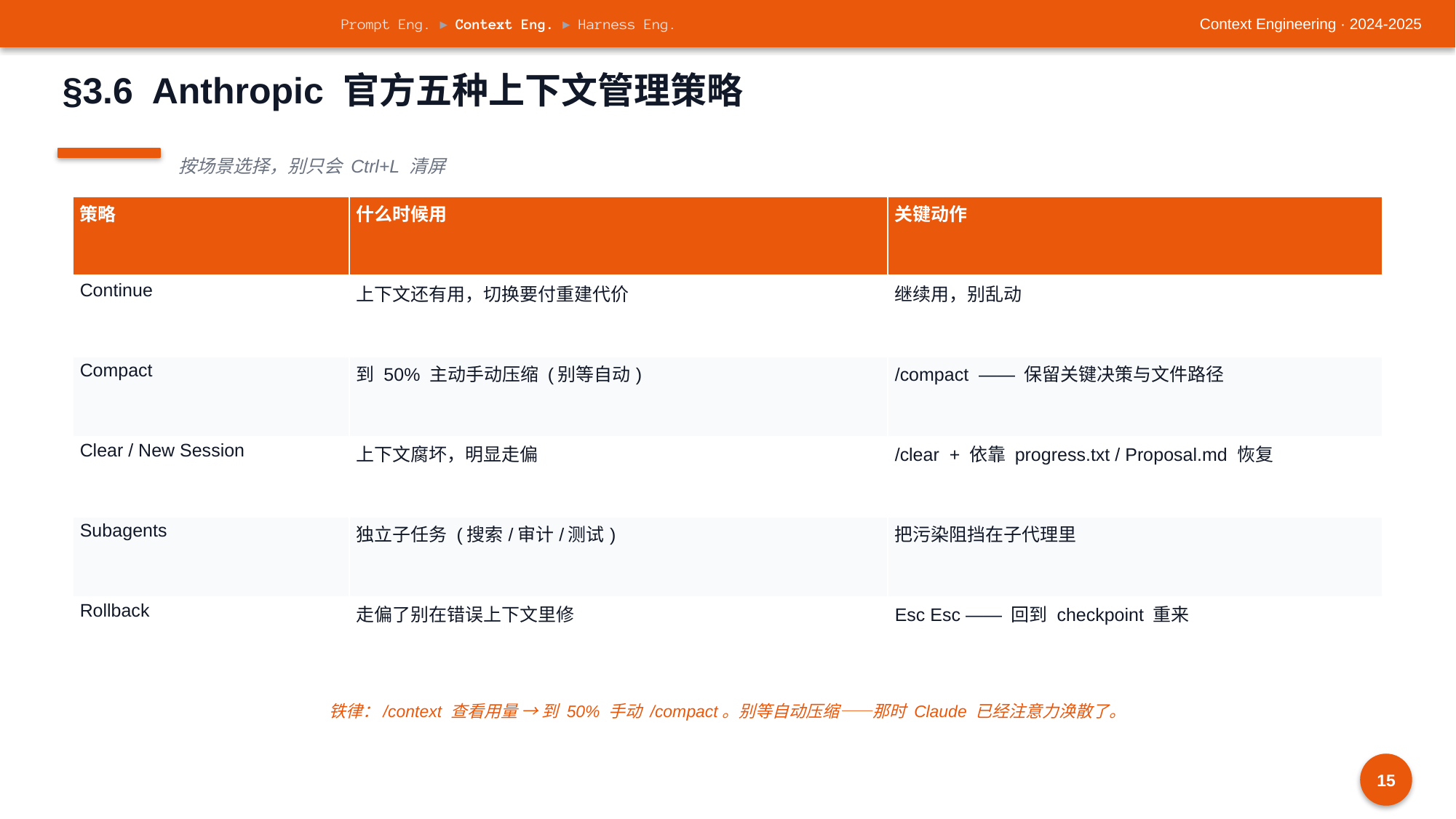

Prompt Eng.  ▸  Context Eng.  ▸  Harness Eng.
Context Engineering · 2024-2025
§3.6  Anthropic 官方五种上下文管理策略
按场景选择，别只会 Ctrl+L 清屏

| 策略 | 什么时候用 | 关键动作 |
| --- | --- | --- |
| Continue | 上下文还有用，切换要付重建代价 | 继续用，别乱动 |
| Compact | 到 50% 主动手动压缩 (别等自动) | /compact —— 保留关键决策与文件路径 |
| Clear / New Session | 上下文腐坏，明显走偏 | /clear + 依靠 progress.txt / Proposal.md 恢复 |
| Subagents | 独立子任务 (搜索/审计/测试) | 把污染阻挡在子代理里 |
| Rollback | 走偏了别在错误上下文里修 | Esc Esc —— 回到 checkpoint 重来 |
铁律：/context 查看用量 → 到 50% 手动 /compact。别等自动压缩——那时 Claude 已经注意力涣散了。

15